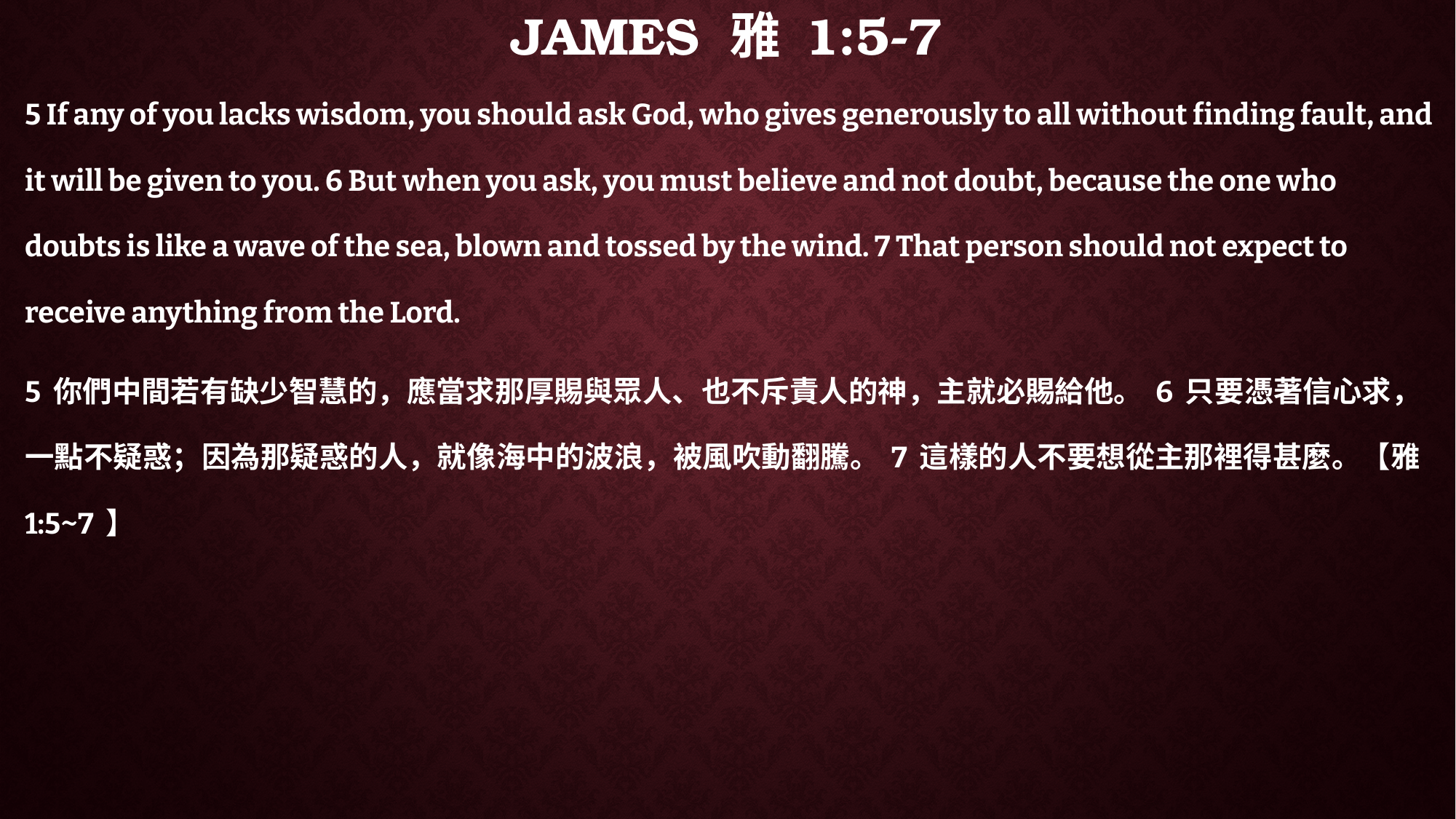

# James 雅 1:5-7
5 If any of you lacks wisdom, you should ask God, who gives generously to all without finding fault, and it will be given to you. 6 But when you ask, you must believe and not doubt, because the one who doubts is like a wave of the sea, blown and tossed by the wind. 7 That person should not expect to receive anything from the Lord.
5你們中間若有缺少智慧的，應當求那厚賜與眾人、也不斥責人的神，主就必賜給他。6只要憑著信心求，一點不疑惑；因為那疑惑的人，就像海中的波浪，被風吹動翻騰。7這樣的人不要想從主那裡得甚麼。【雅 1:5~7】